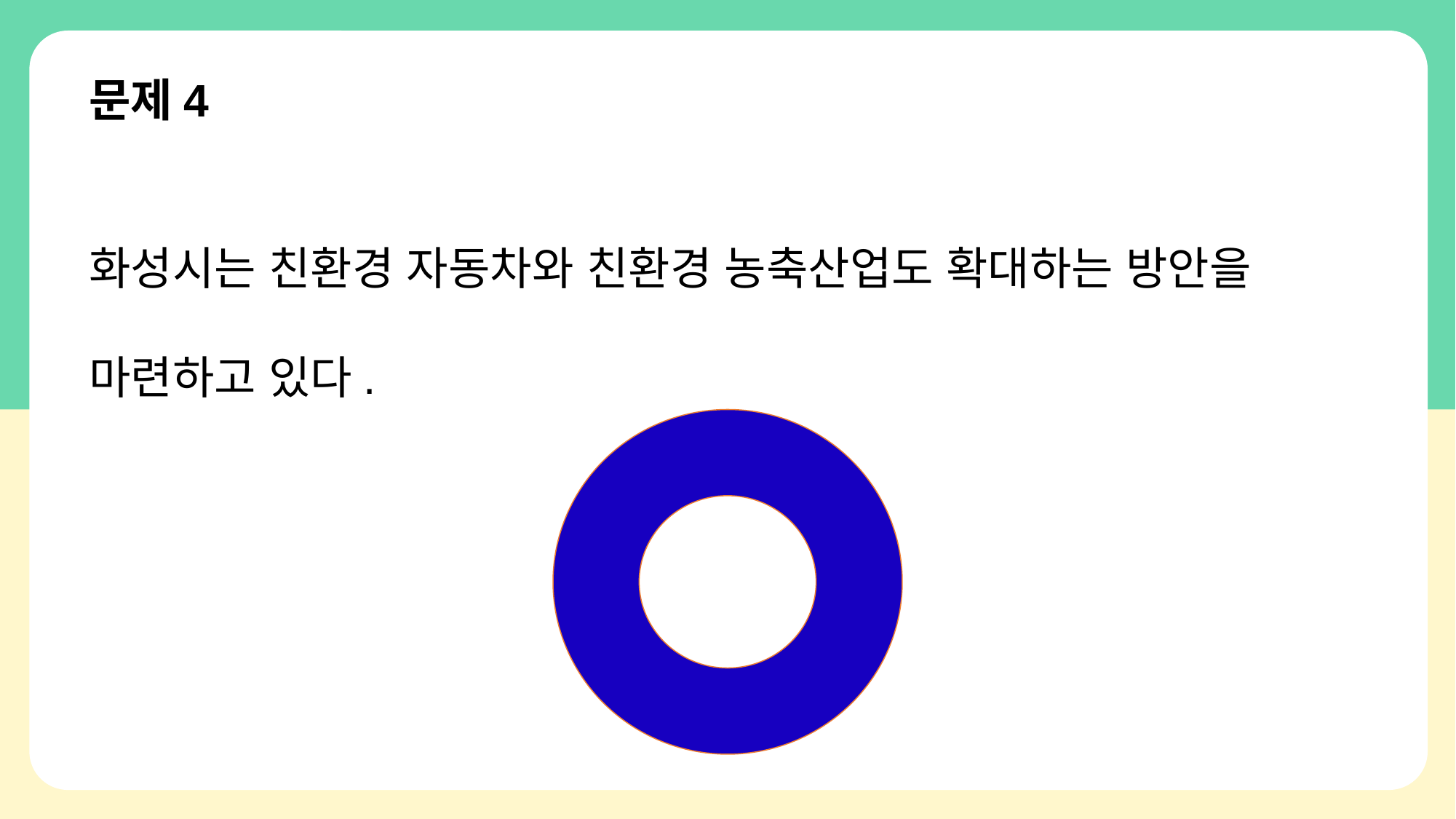

# 문제4
화성시는 친환경 자동차와 친환경 농축산업도 확대하는 방안을 마련하고 있다.